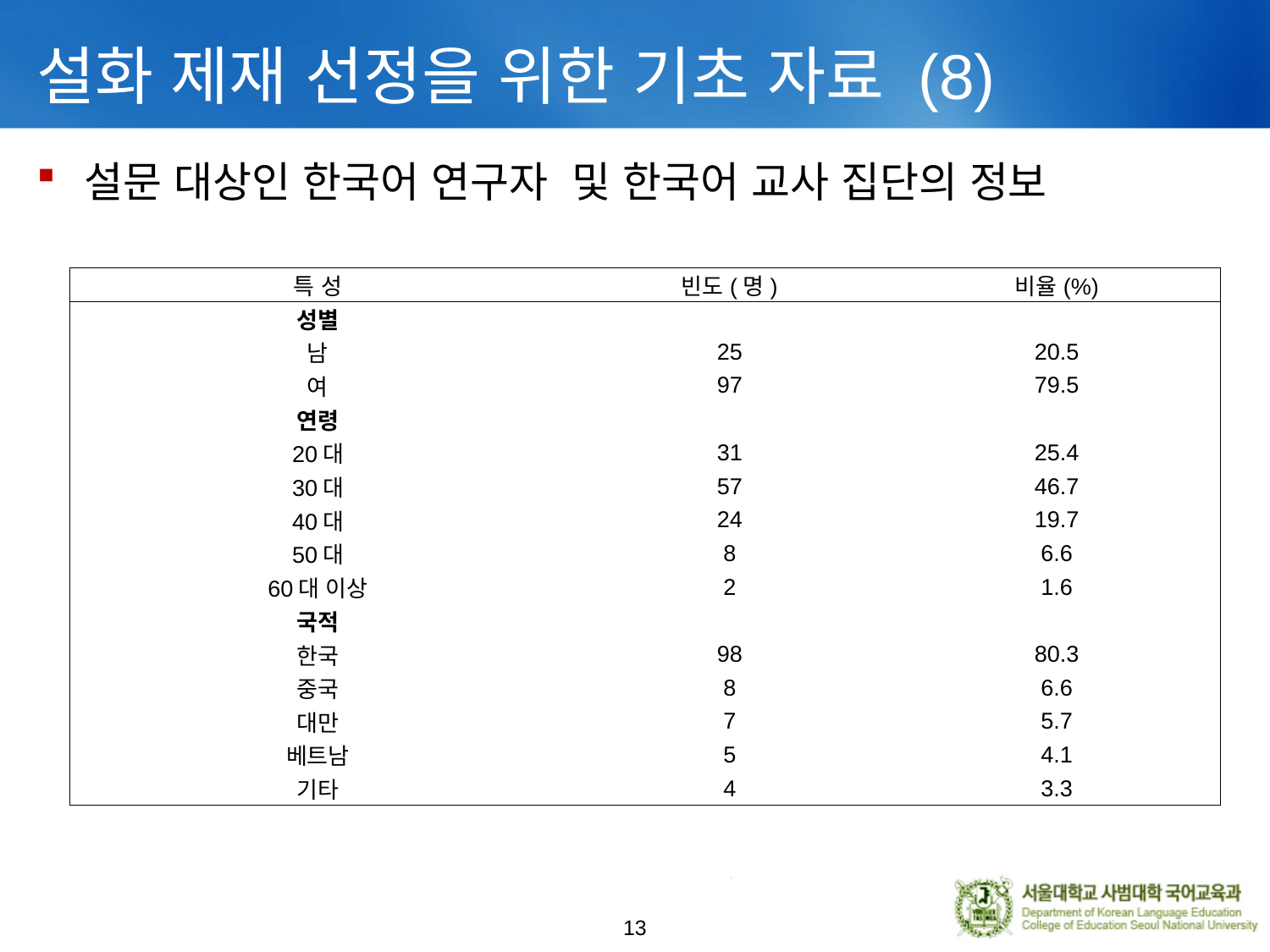

# 설화 제재 선정을 위한 기초 자료 (8)
설문 대상인 한국어 연구자  및 한국어 교사 집단의 정보

| 특 성 | 빈도(명) | 비율(%) |
| --- | --- | --- |
| 성별 |  |  |
| 남 | 25 | 20.5 |
| 여 | 97 | 79.5 |
| 연령 |  |  |
| 20대 | 31 | 25.4 |
| 30대 | 57 | 46.7 |
| 40대 | 24 | 19.7 |
| 50대 | 8 | 6.6 |
| 60대 이상 | 2 | 1.6 |
| 국적 |  |  |
| 한국 | 98 | 80.3 |
| 중국 | 8 | 6.6 |
| 대만 | 7 | 5.7 |
| 베트남 | 5 | 4.1 |
| 기타 | 4 | 3.3 |
13